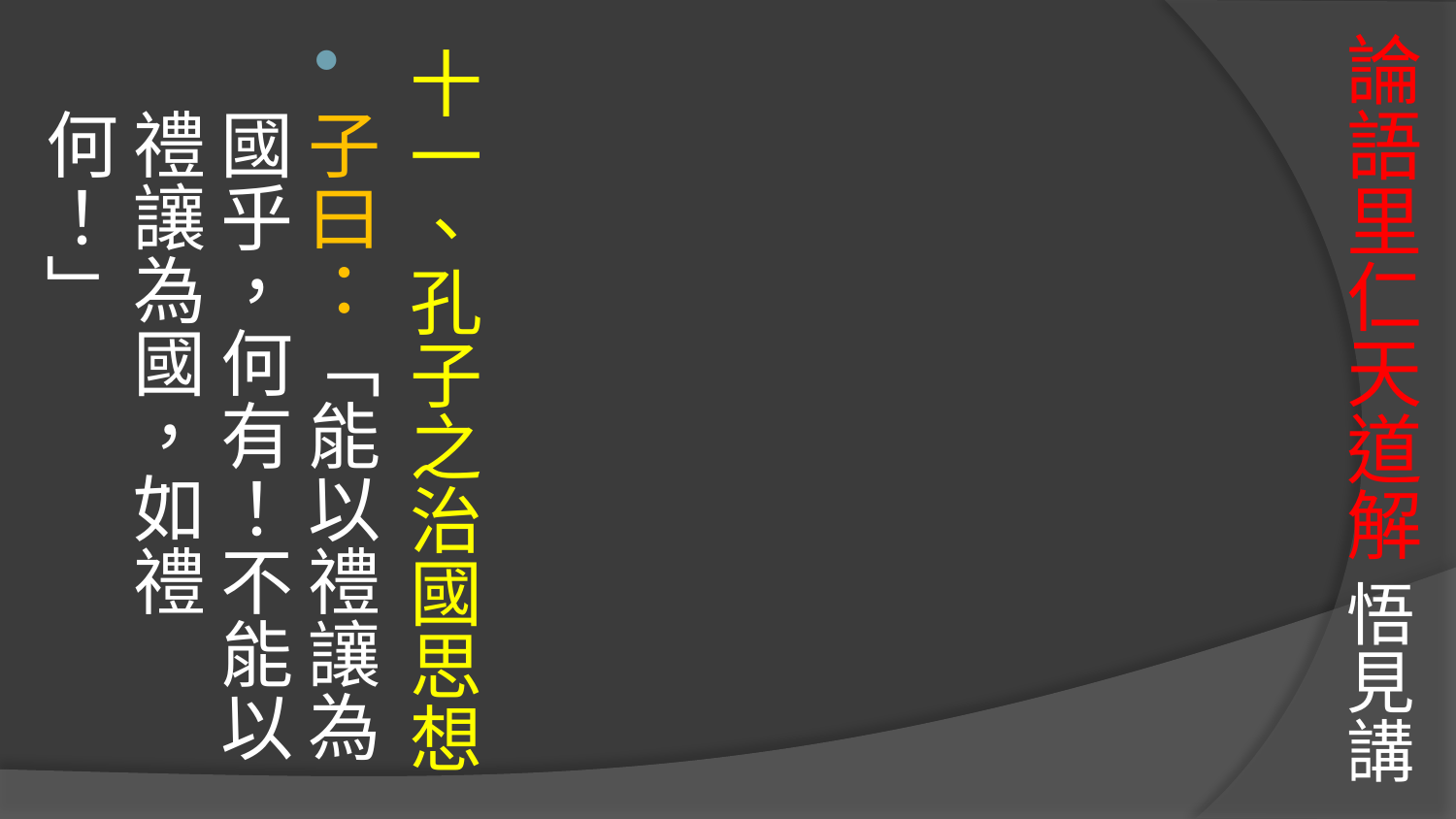

# 論語里仁天道解 悟見講
十一、孔子之治國思想
子曰：「能以禮讓為國乎，何有！不能以禮讓為國，如禮何！」